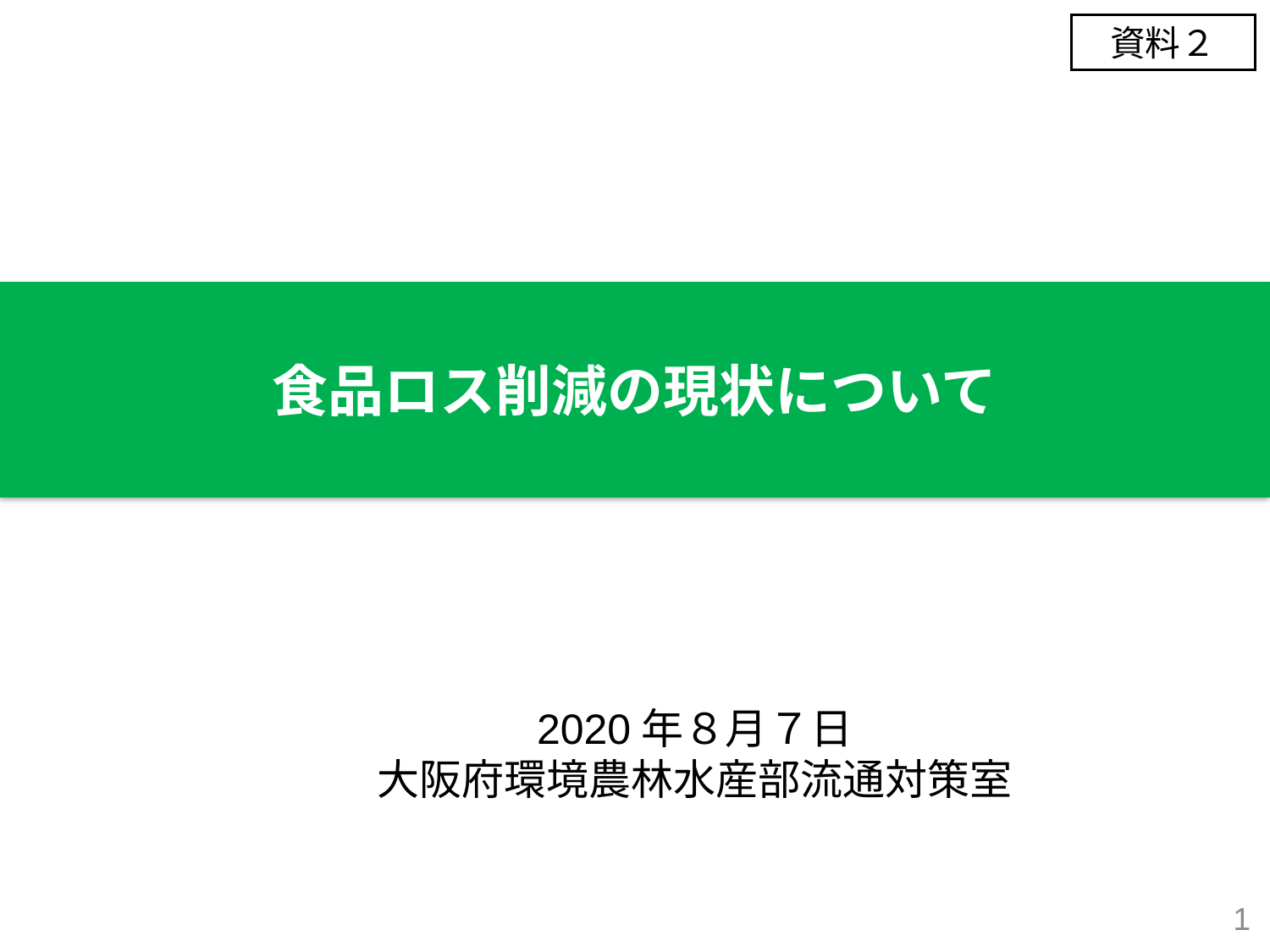

資料２

食品ロス削減の現状について

2020年８月７日
大阪府環境農林水産部流通対策室
1